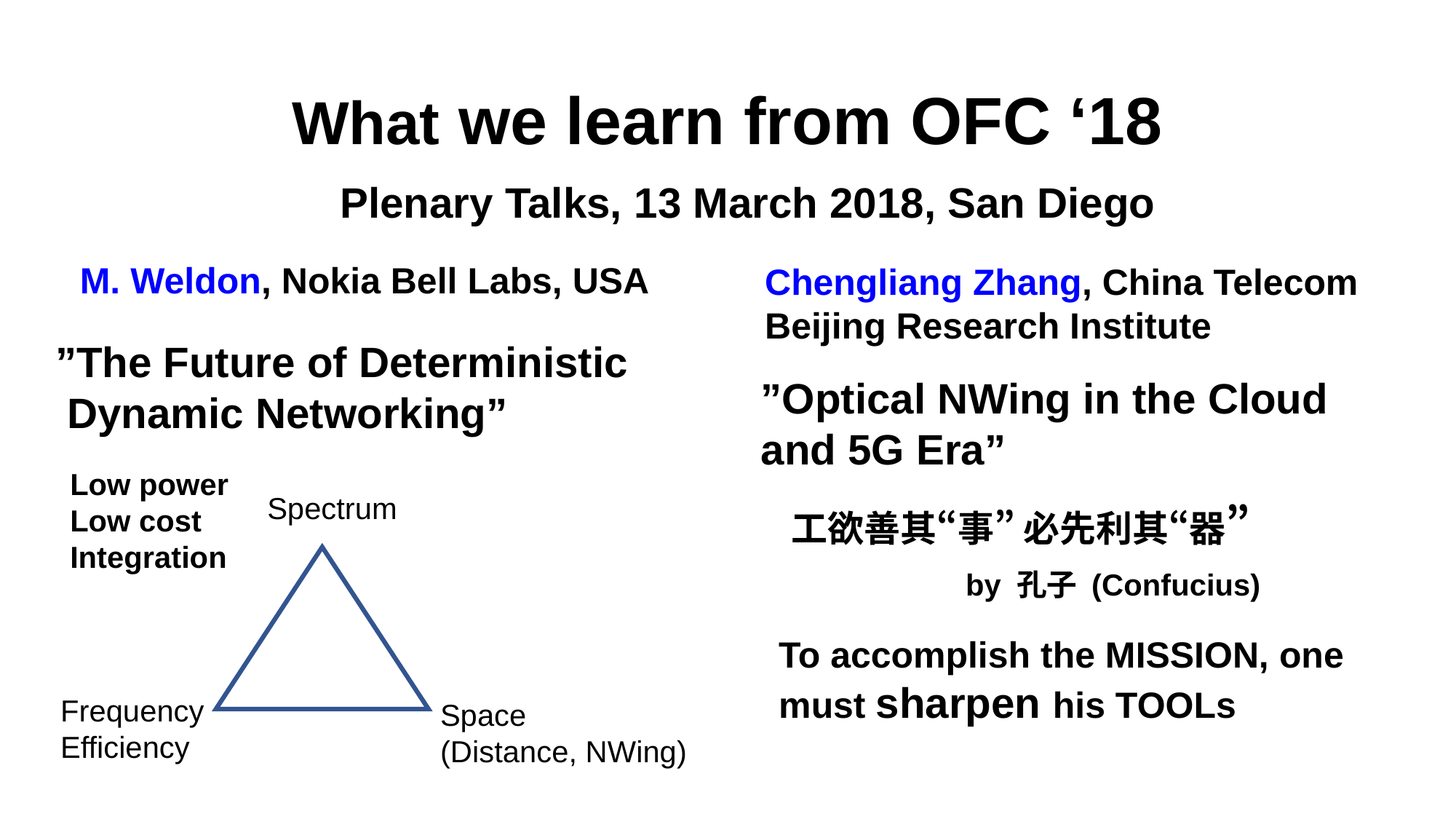

# What we learn from OFC ‘18
Plenary Talks, 13 March 2018, San Diego
M. Weldon, Nokia Bell Labs, USA
Chengliang Zhang, China Telecom
Beijing Research Institute
”The Future of Deterministic
 Dynamic Networking”
”Optical NWing in the Cloud
and 5G Era”
Low power
Low cost
Integration
Spectrum
工欲善其“事” 必先利其“器”

 by 孔子 (Confucius)
To accomplish the MISSION, one must sharpen his TOOLs
Frequency
Efficiency
Space
(Distance, NWing)